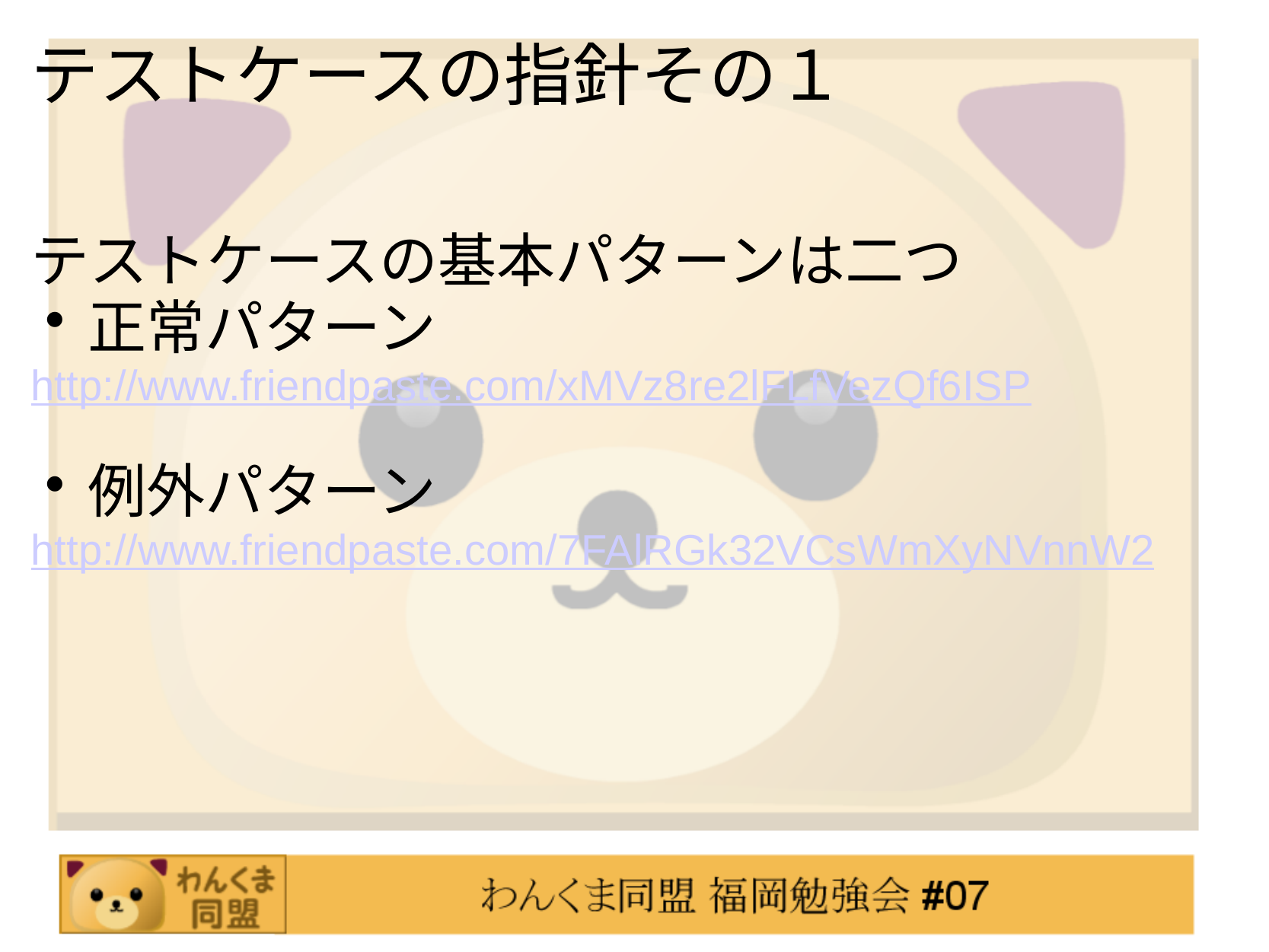

# テストケースの指針その１
テストケースの基本パターンは二つ
正常パターン
http://www.friendpaste.com/xMVz8re2lFLfVezQf6ISP

例外パターン
http://www.friendpaste.com/7FAlRGk32VCsWmXyNVnnW2